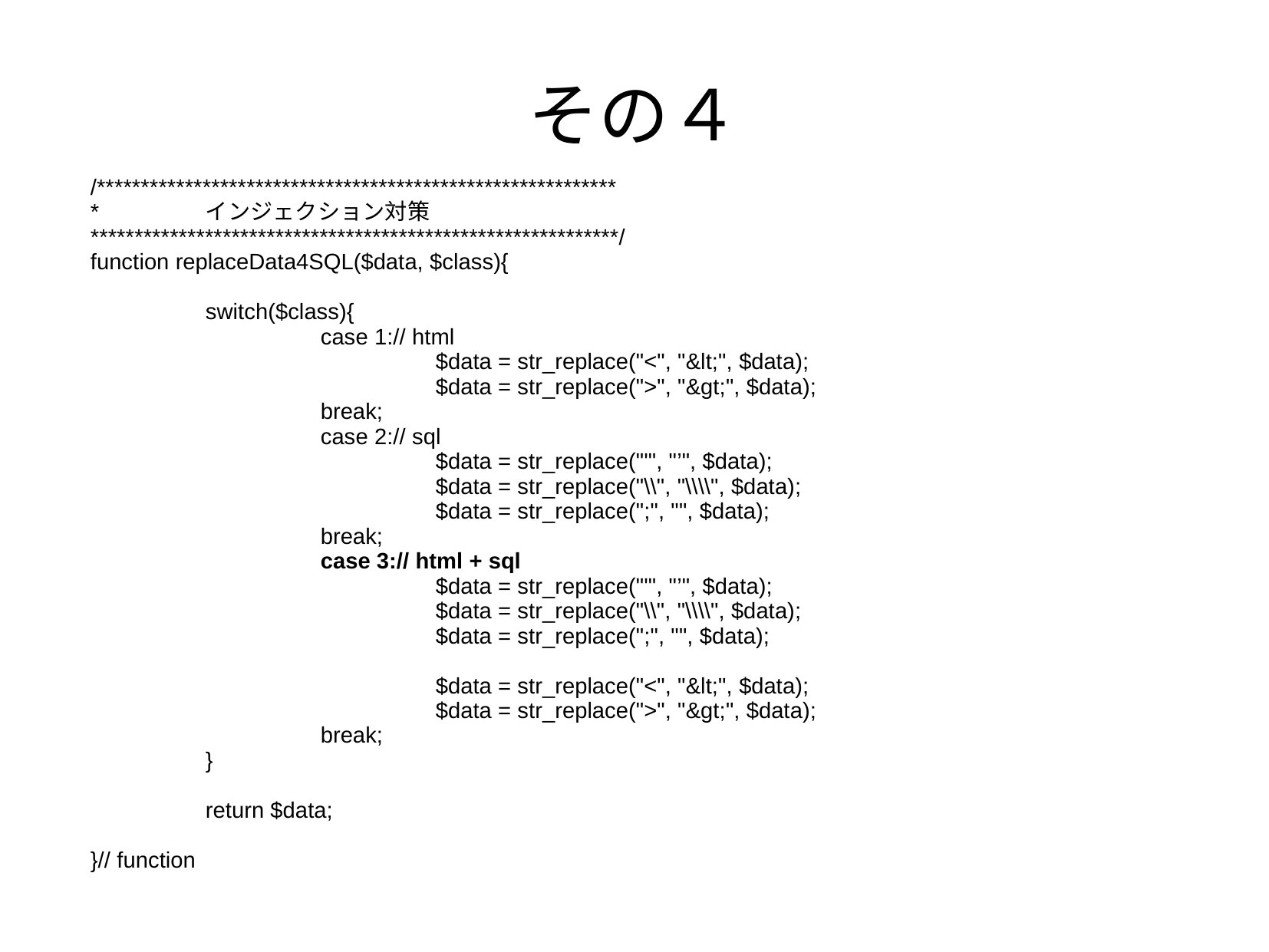

# その４
/***********************************************************
*	インジェクション対策
************************************************************/
function replaceData4SQL($data, $class){

	switch($class){
		case 1:// html
			$data = str_replace("<", "&lt;", $data);
			$data = str_replace(">", "&gt;", $data);
		break;
		case 2:// sql
			$data = str_replace("'", "’", $data);
			$data = str_replace("\\", "\\\\", $data);
			$data = str_replace(";", "", $data);
		break;
		case 3:// html + sql
			$data = str_replace("'", "’", $data);
			$data = str_replace("\\", "\\\\", $data);
			$data = str_replace(";", "", $data);

			$data = str_replace("<", "&lt;", $data);
			$data = str_replace(">", "&gt;", $data);
		break;
	}

	return $data;

}// function